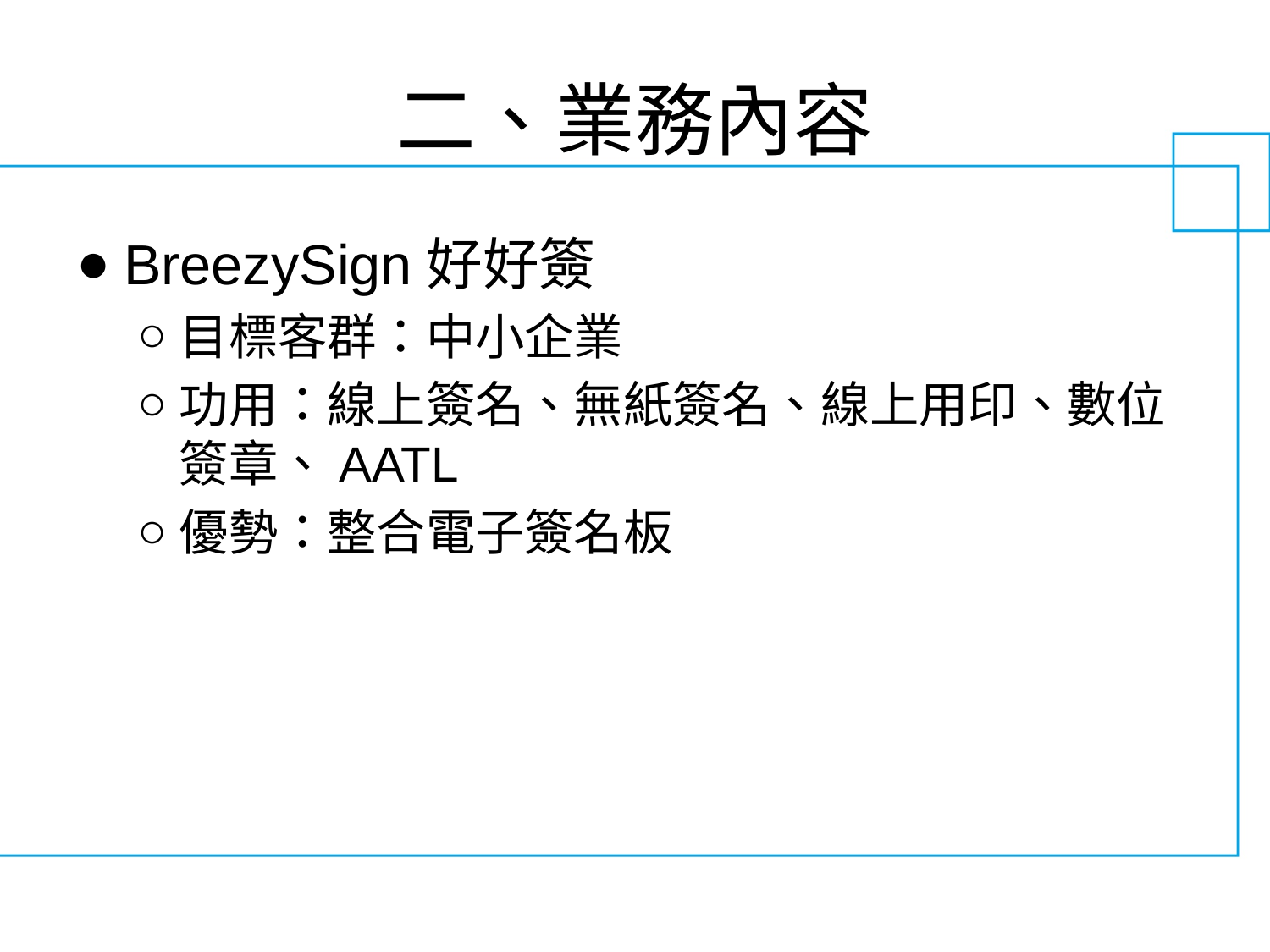

# 二、業務內容
BreezySign好好簽
目標客群：中小企業
功用：線上簽名、無紙簽名、線上用印、數位簽章、AATL
優勢：整合電子簽名板